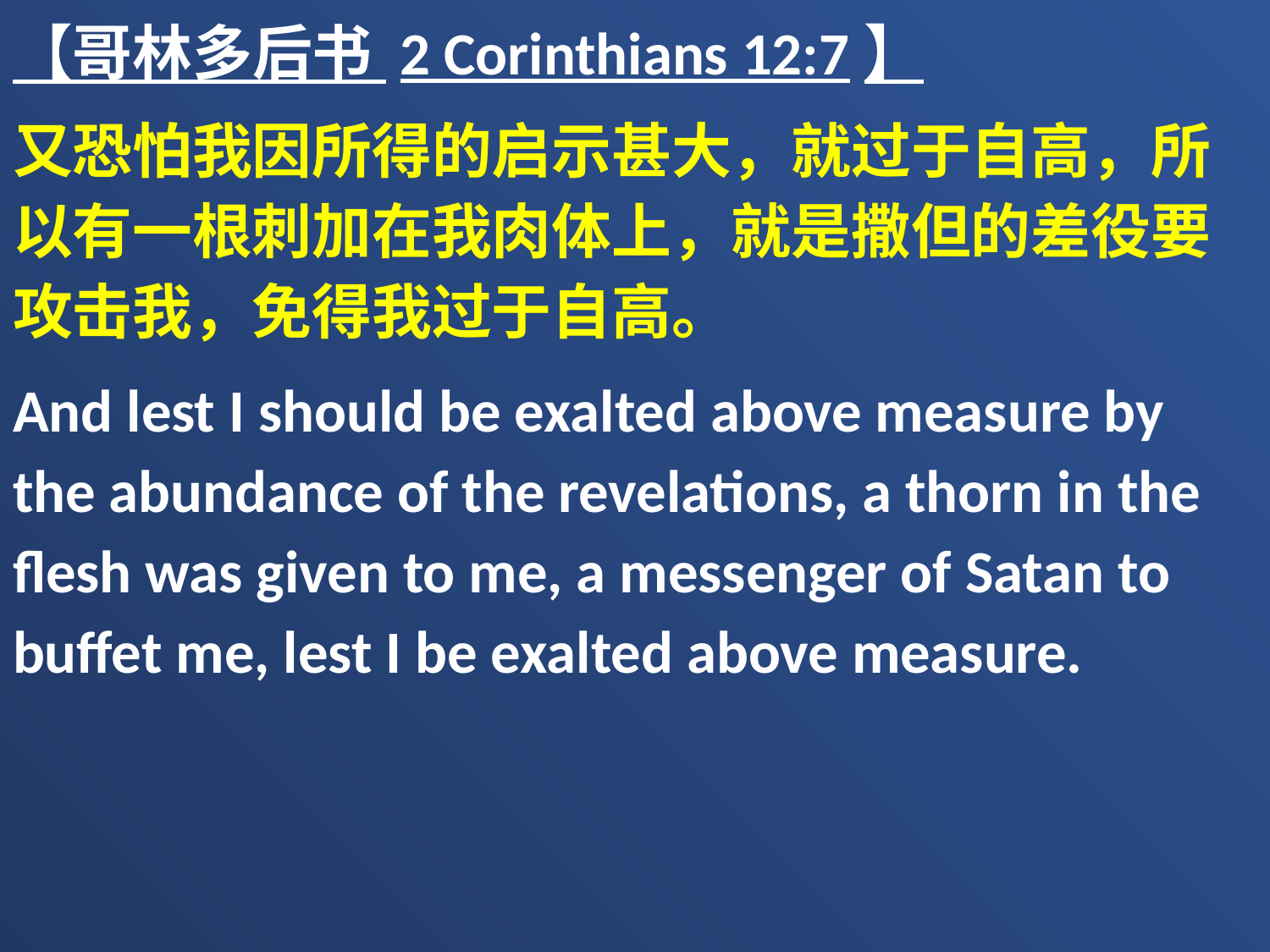

【哥林多后书 2 Corinthians 12:7】
又恐怕我因所得的启示甚大，就过于自高，所以有一根刺加在我肉体上，就是撒但的差役要攻击我，免得我过于自高。
And lest I should be exalted above measure by the abundance of the revelations, a thorn in the flesh was given to me, a messenger of Satan to buffet me, lest I be exalted above measure.